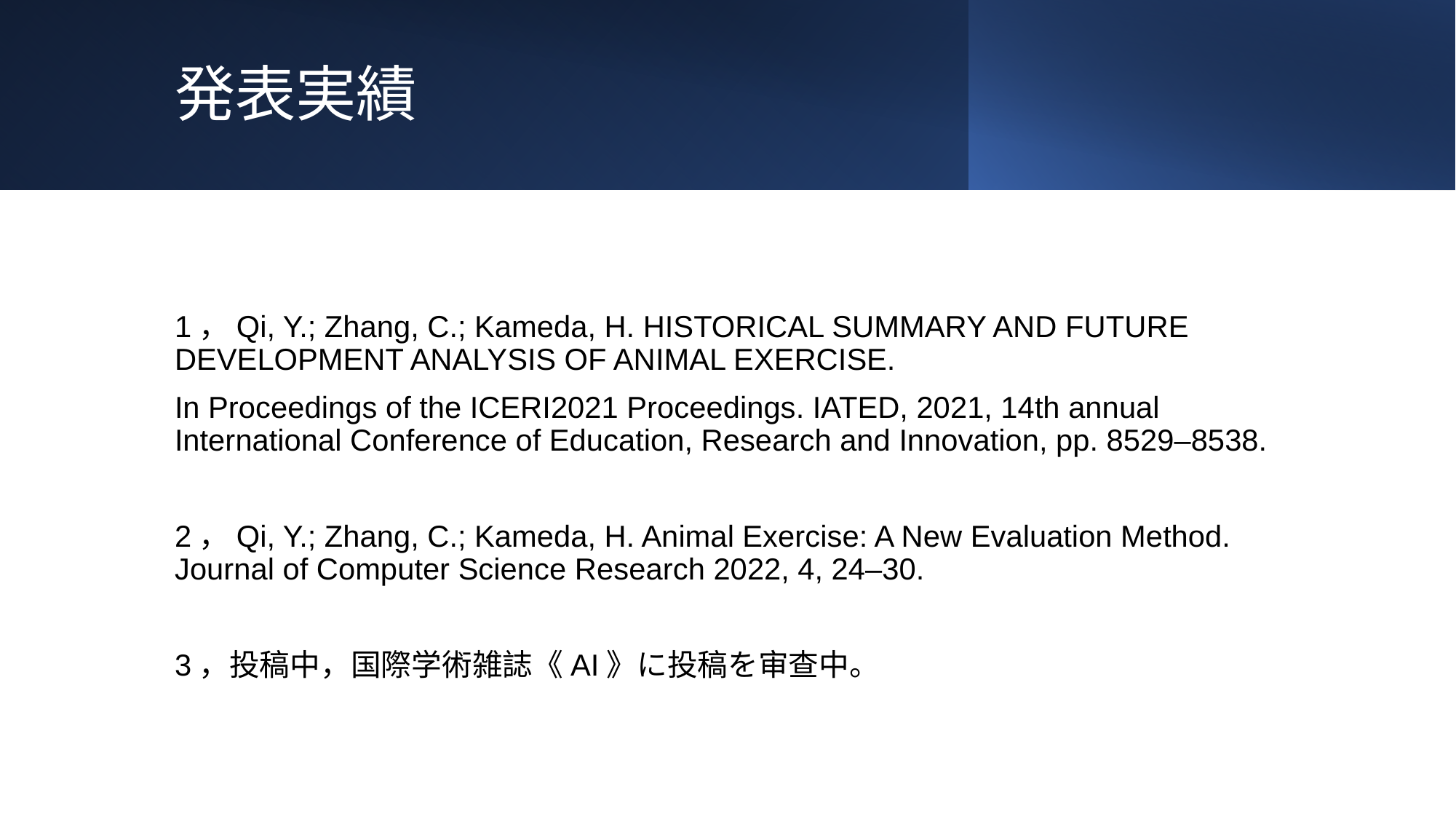

# 発表実績
1，Qi, Y.; Zhang, C.; Kameda, H. HISTORICAL SUMMARY AND FUTURE DEVELOPMENT ANALYSIS OF ANIMAL EXERCISE.
In Proceedings of the ICERI2021 Proceedings. IATED, 2021, 14th annual International Conference of Education, Research and Innovation, pp. 8529–8538.

2，Qi, Y.; Zhang, C.; Kameda, H. Animal Exercise: A New Evaluation Method. Journal of Computer Science Research 2022, 4, 24–30.

3，投稿中，国際学術雑誌《AI》に投稿を审查中。